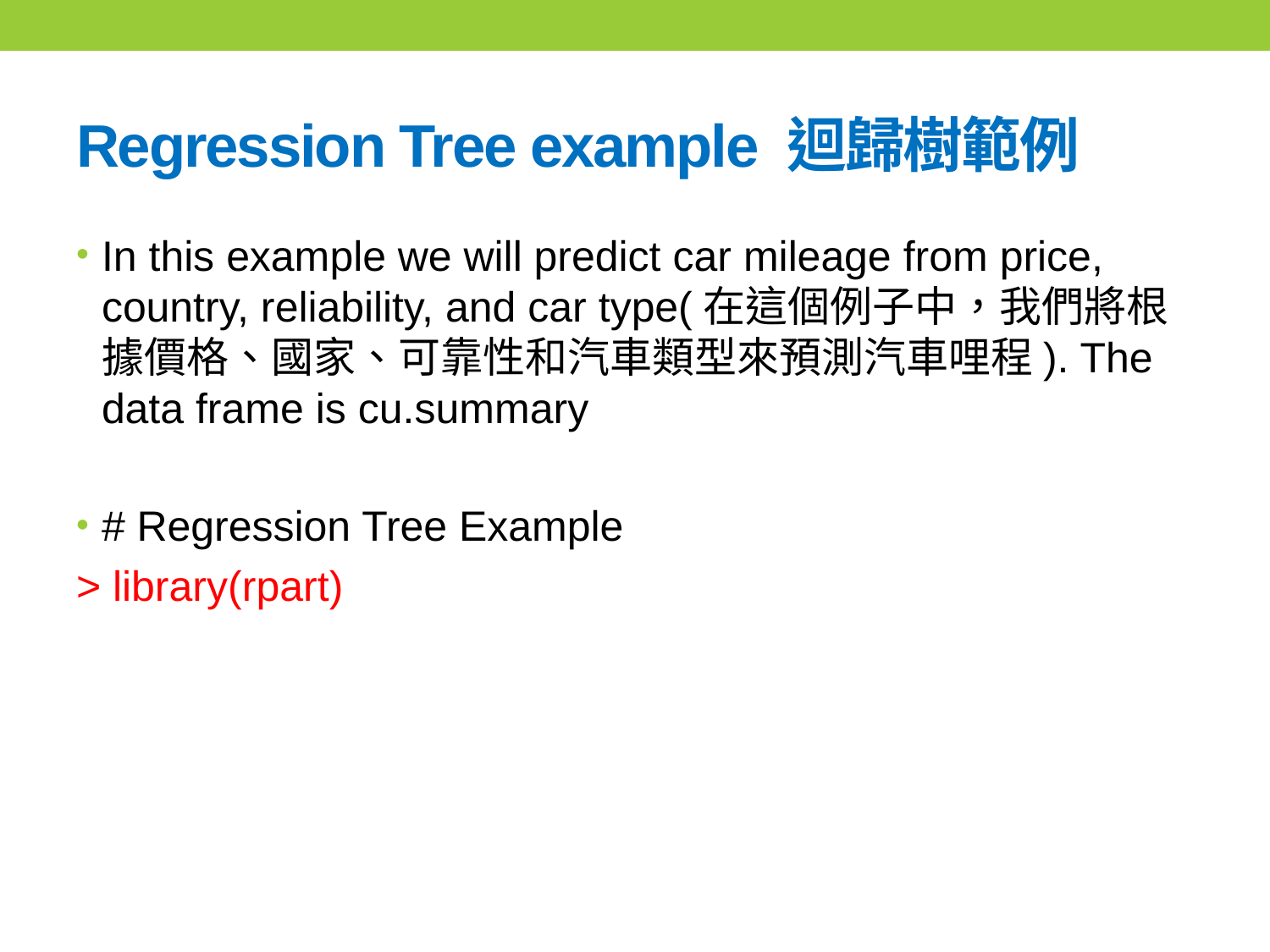

# Regression Tree example 迴歸樹範例
In this example we will predict car mileage from price, country, reliability, and car type(在這個例子中，我們將根據價格、國家、可靠性和汽車類型來預測汽車哩程). The data frame is cu.summary

# Regression Tree Example
> library(rpart)